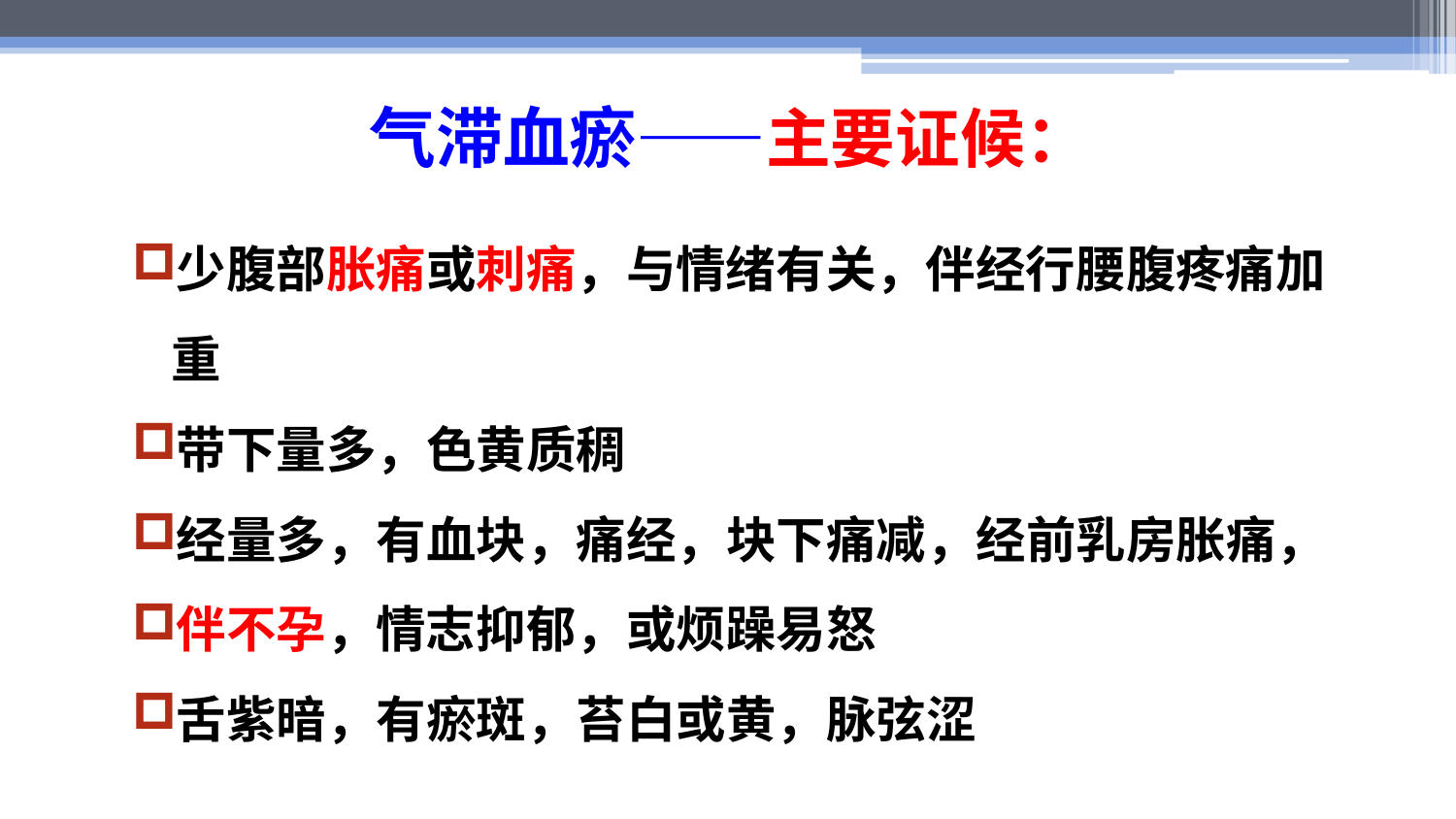

# 气滞血瘀——主要证候：
少腹部胀痛或刺痛，与情绪有关，伴经行腰腹疼痛加重
带下量多，色黄质稠
经量多，有血块，痛经，块下痛减，经前乳房胀痛，
伴不孕，情志抑郁，或烦躁易怒
舌紫暗，有瘀斑，苔白或黄，脉弦涩